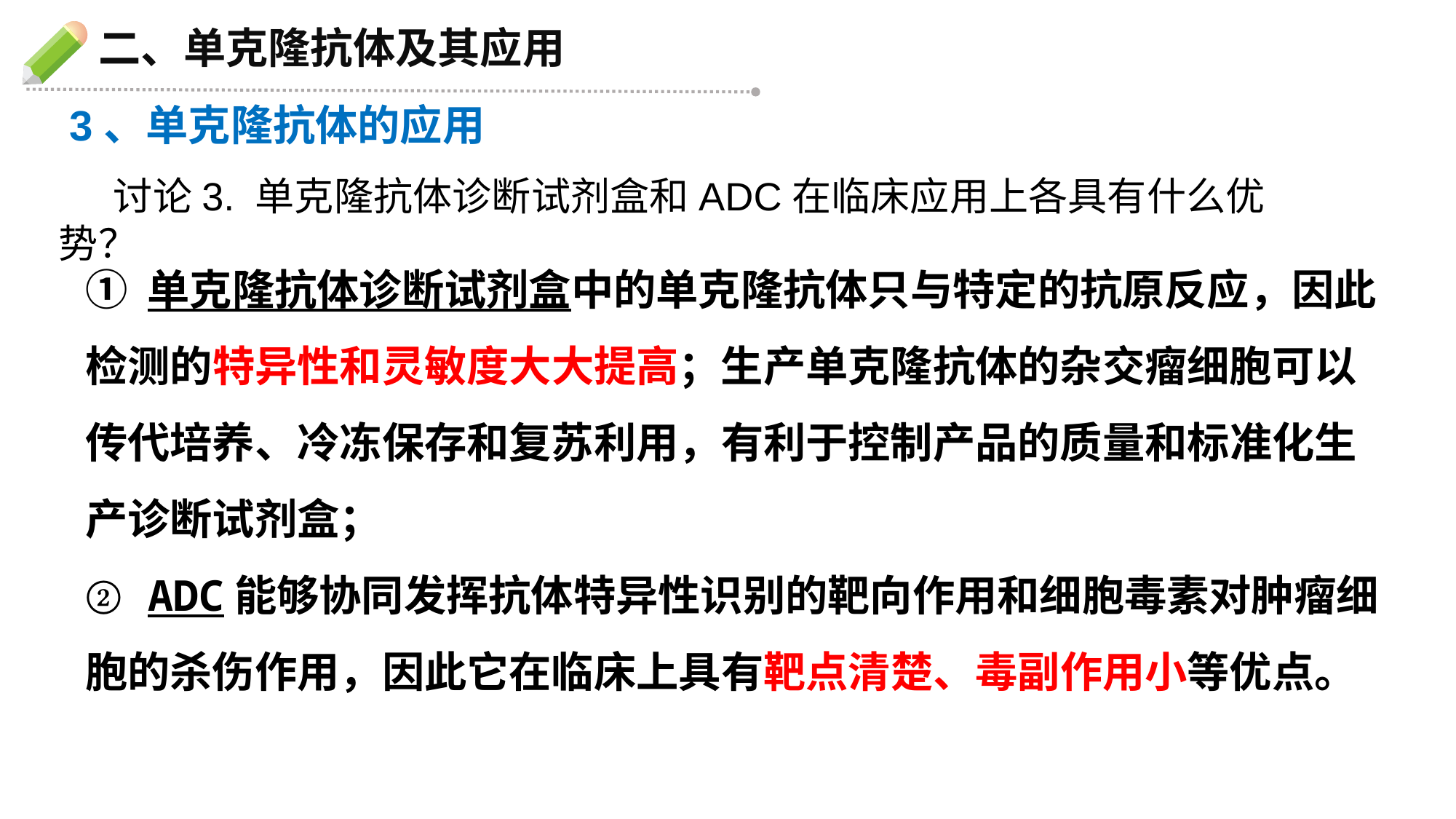

二、单克隆抗体及其应用

3、单克隆抗体的应用
讨论3. 单克隆抗体诊断试剂盒和ADC在临床应用上各具有什么优势？
① 单克隆抗体诊断试剂盒中的单克隆抗体只与特定的抗原反应，因此检测的特异性和灵敏度大大提高；生产单克隆抗体的杂交瘤细胞可以传代培养、冷冻保存和复苏利用，有利于控制产品的质量和标准化生产诊断试剂盒；
② ADC能够协同发挥抗体特异性识别的靶向作用和细胞毒素对肿瘤细胞的杀伤作用，因此它在临床上具有靶点清楚、毒副作用小等优点。